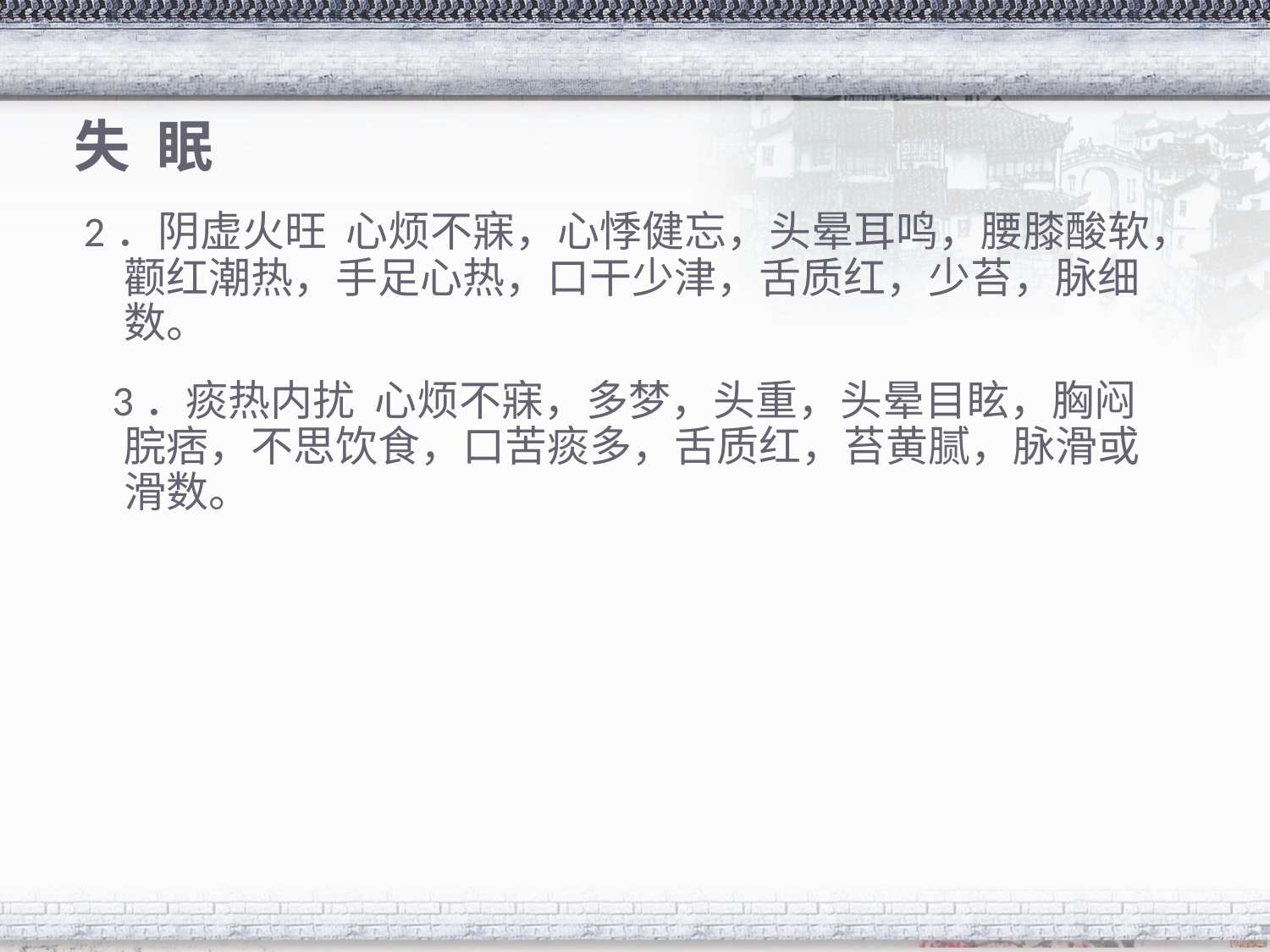

# 失  眠
 2．阴虚火旺  心烦不寐，心悸健忘，头晕耳鸣，腰膝酸软，颧红潮热，手足心热，口干少津，舌质红，少苔，脉细数。
    3．痰热内扰  心烦不寐，多梦，头重，头晕目眩，胸闷脘痞，不思饮食，口苦痰多，舌质红，苔黄腻，脉滑或滑数。